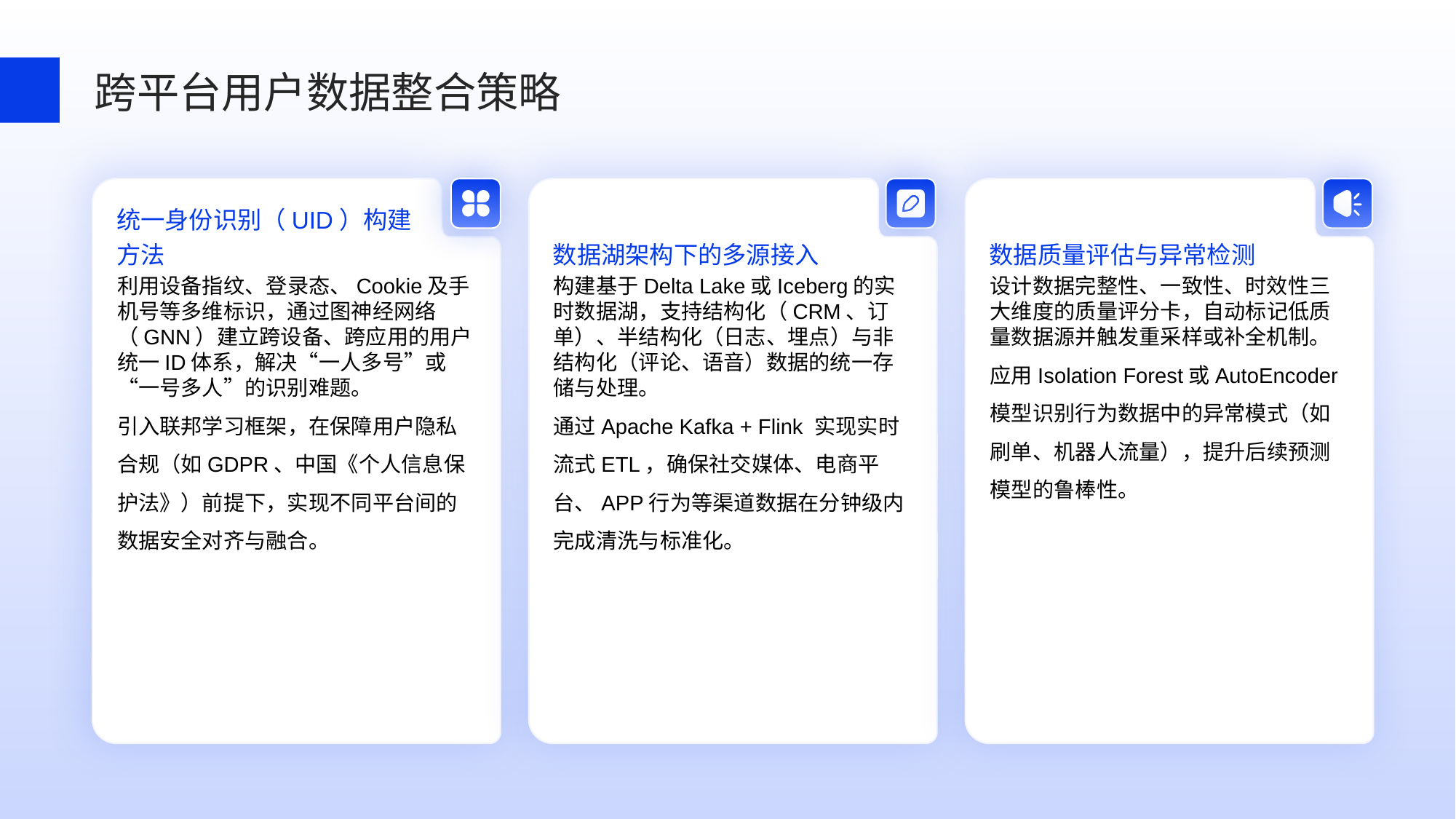

跨平台用户数据整合策略

统一身份识别（UID）构建方法
数据湖架构下的多源接入
数据质量评估与异常检测
利用设备指纹、登录态、Cookie及手机号等多维标识，通过图神经网络（GNN）建立跨设备、跨应用的用户统一ID体系，解决“一人多号”或“一号多人”的识别难题。
引入联邦学习框架，在保障用户隐私合规（如GDPR、中国《个人信息保护法》）前提下，实现不同平台间的数据安全对齐与融合。
构建基于Delta Lake或Iceberg的实时数据湖，支持结构化（CRM、订单）、半结构化（日志、埋点）与非结构化（评论、语音）数据的统一存储与处理。
通过Apache Kafka + Flink 实现实时流式ETL，确保社交媒体、电商平台、APP行为等渠道数据在分钟级内完成清洗与标准化。
设计数据完整性、一致性、时效性三大维度的质量评分卡，自动标记低质量数据源并触发重采样或补全机制。
应用Isolation Forest或AutoEncoder模型识别行为数据中的异常模式（如刷单、机器人流量），提升后续预测模型的鲁棒性。